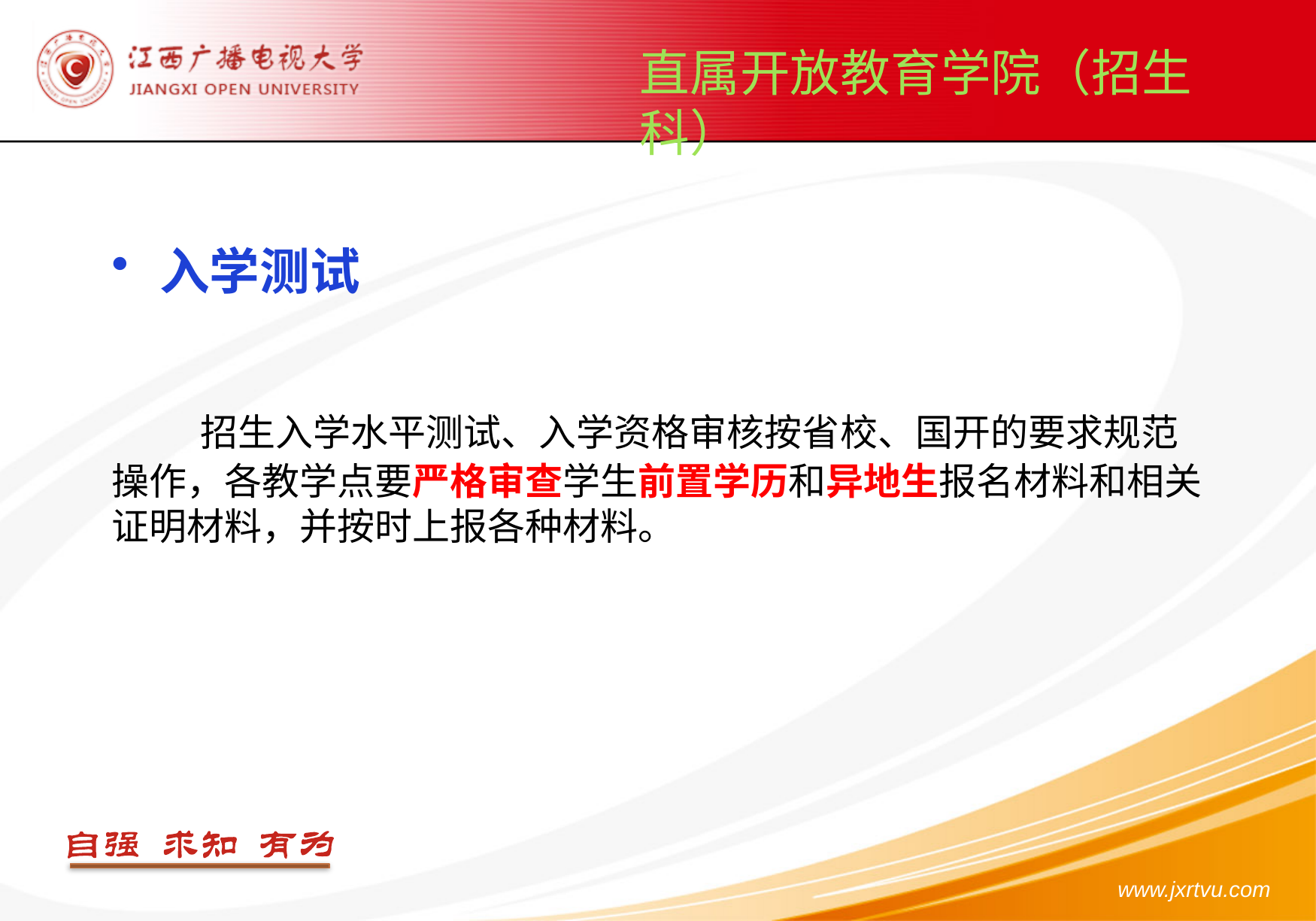

直属开放教育学院（招生科）
入学测试

      招生入学水平测试、入学资格审核按省校、国开的要求规范操作，各教学点要严格审查学生前置学历和异地生报名材料和相关证明材料，并按时上报各种材料。